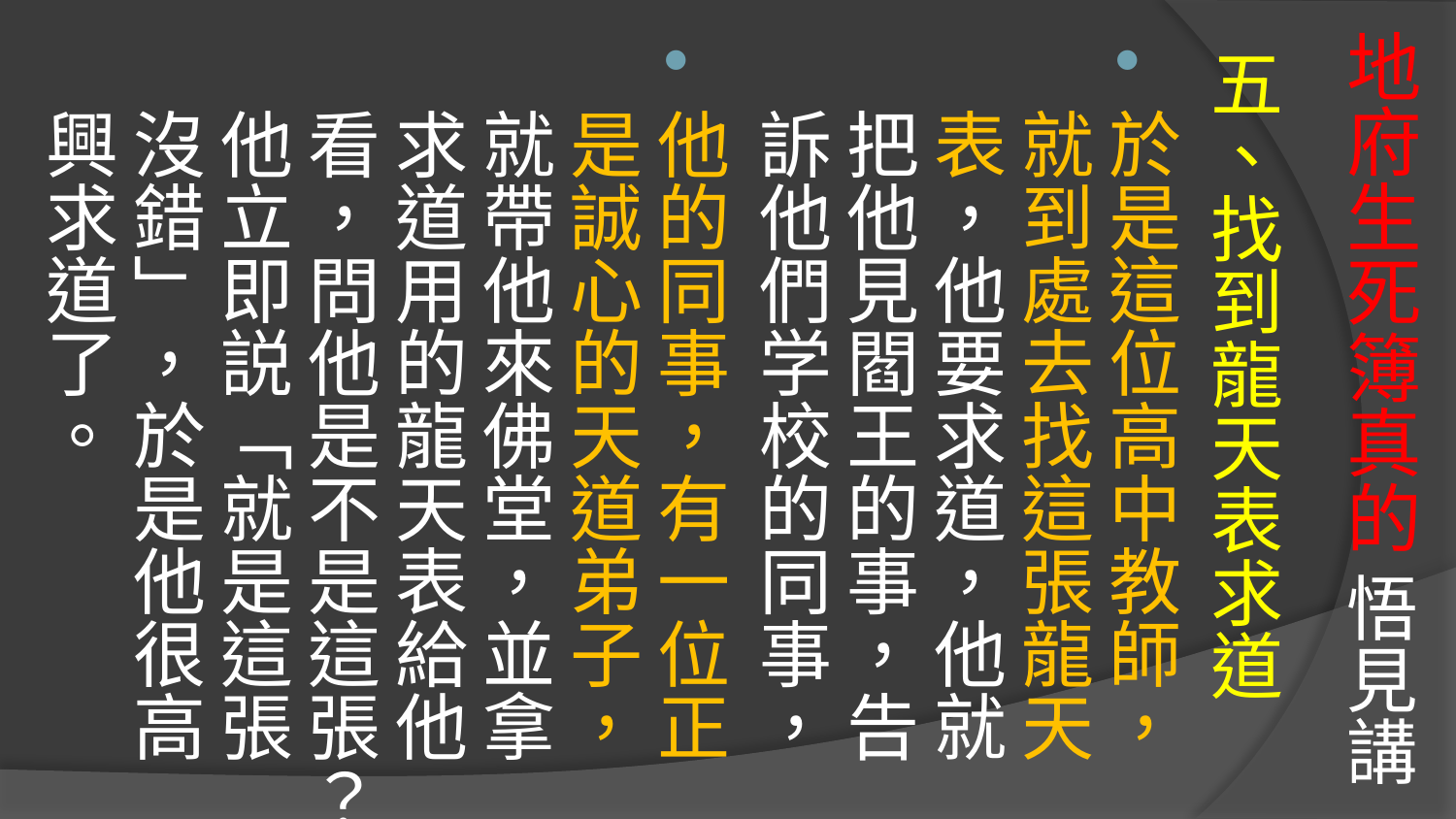

# 地府生死簿真的 悟見講
五、找到龍天表求道
於是這位高中教師，就到處去找這張龍天表，他要求道，他就把他見閻王的事，告訴他們学校的同事，
他的同事，有一位正是誠心的天道弟子，就帶他來佛堂，並拿求道用的龍天表給他看，問他是不是這張？他立即説「就是這張沒錯」，於是他很高興求道了。